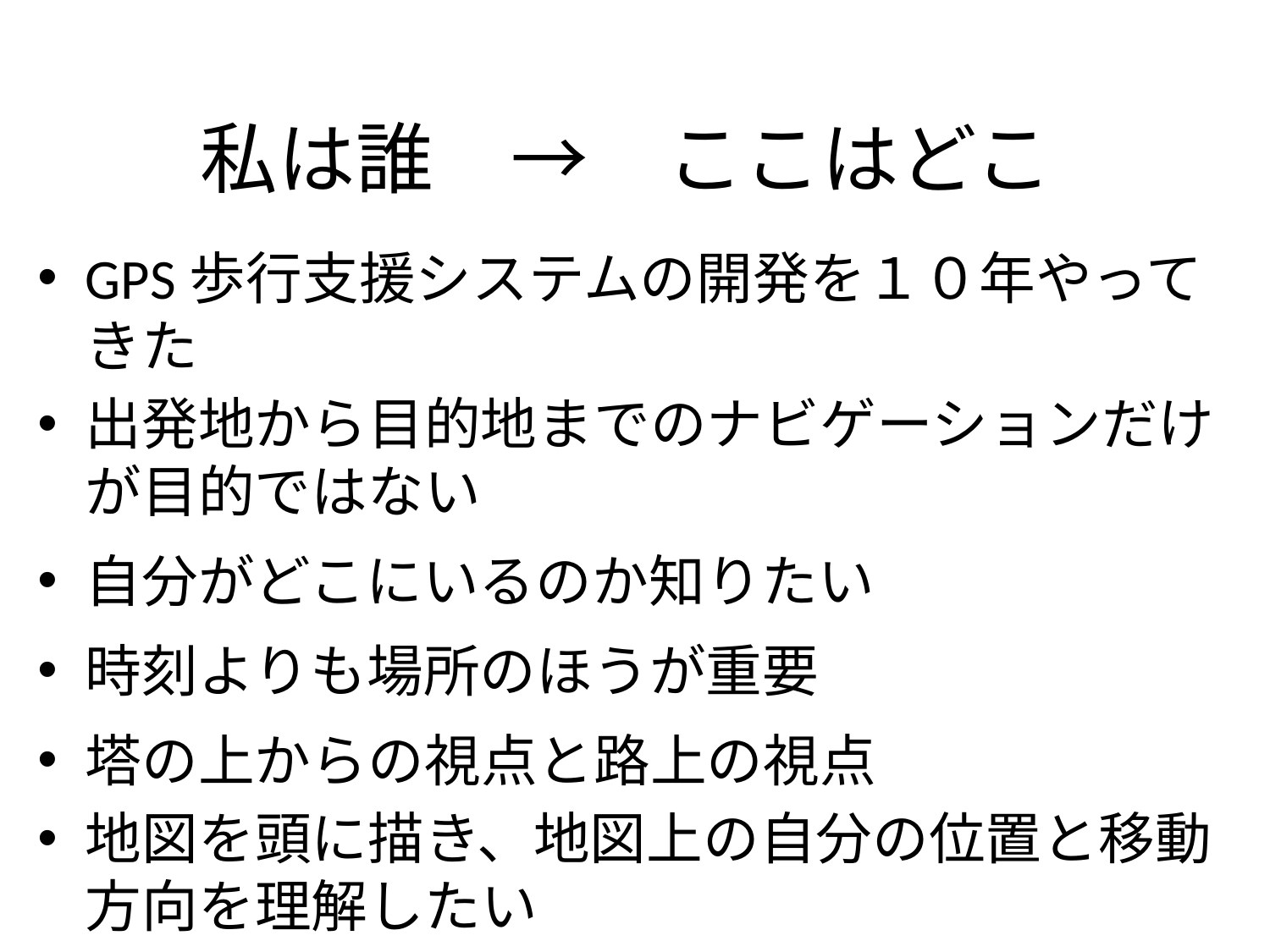

# 私は誰　→　ここはどこ
GPS歩行支援システムの開発を１０年やってきた
出発地から目的地までのナビゲーションだけが目的ではない
自分がどこにいるのか知りたい
時刻よりも場所のほうが重要
塔の上からの視点と路上の視点
地図を頭に描き、地図上の自分の位置と移動方向を理解したい
街の風景を視覚的にイメージしたい